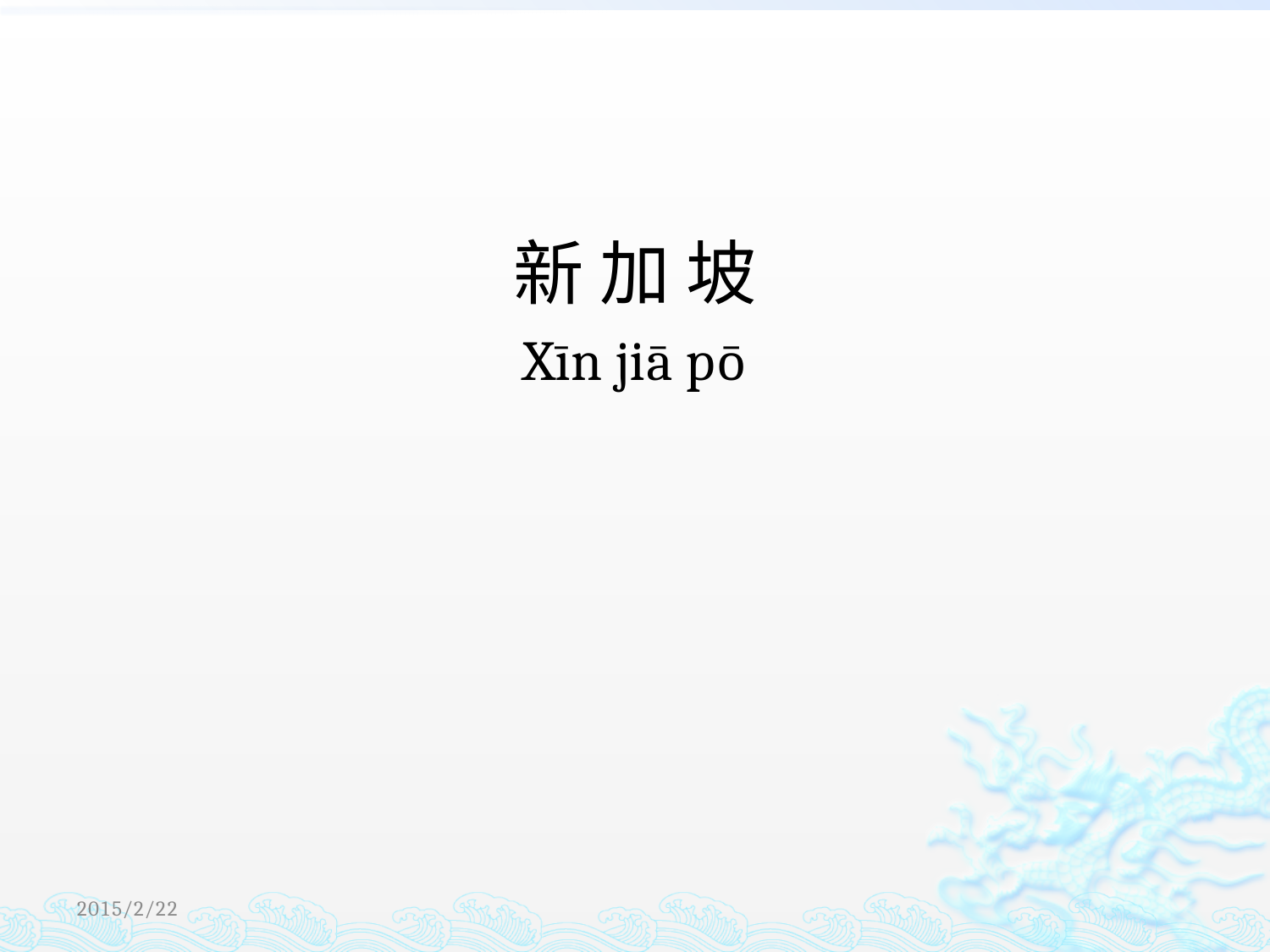

新 加 坡
Xīn jiā pō
2015/2/22